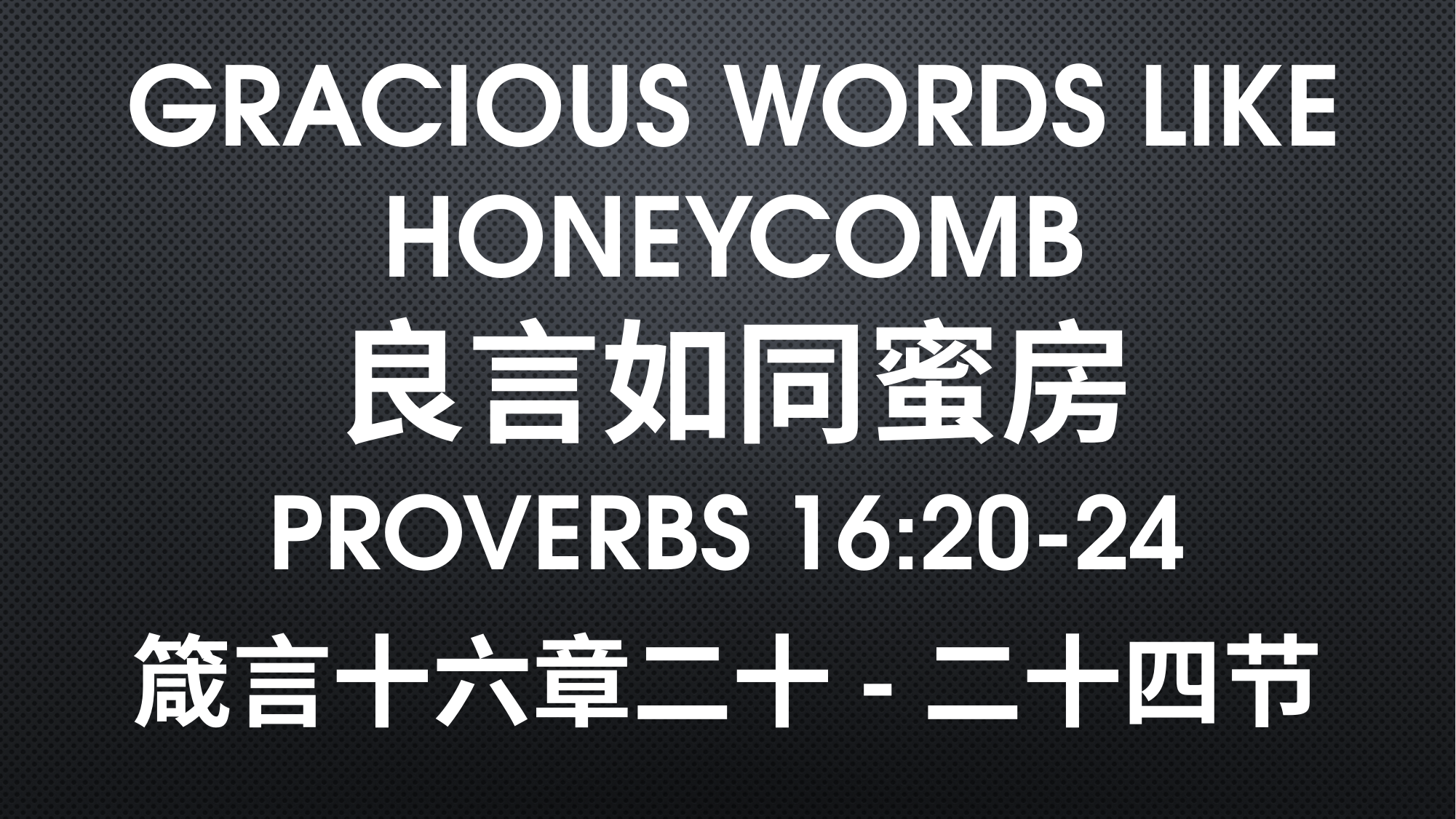

# GRACIOUS WORDS like honeycomb 良言如同蜜房
PROVERBS 16:20-24
箴言十六章二十-二十四节